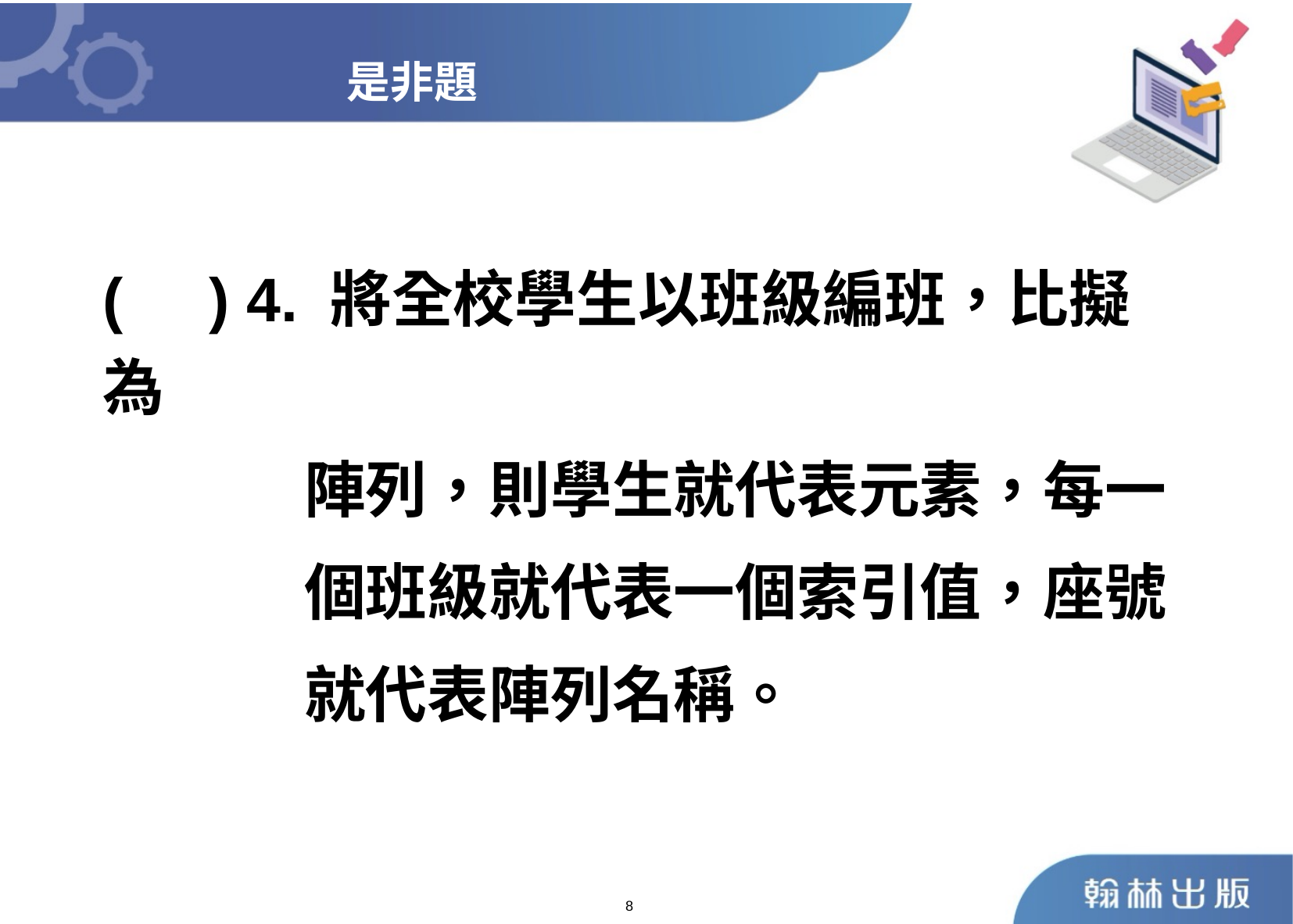

是非題
	(     ) 4. 將全校學生以班級編班，比擬為
               陣列，則學生就代表元素，每一
               個班級就代表一個索引值，座號
               就代表陣列名稱。
8